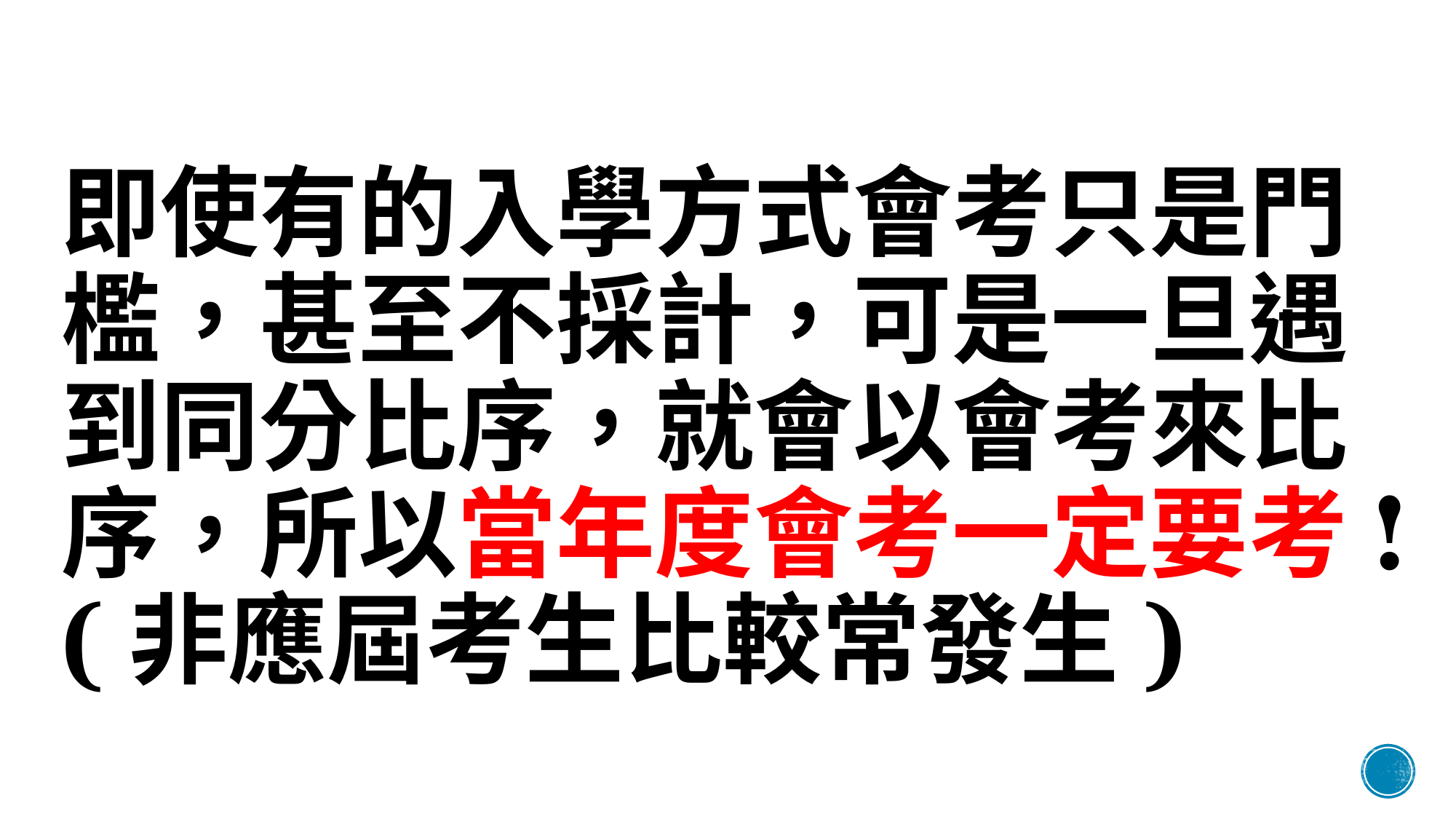

# 即使有的入學方式會考只是門檻，甚至不採計，可是一旦遇到同分比序，就會以會考來比序，所以當年度會考一定要考! (非應屆考生比較常發生)